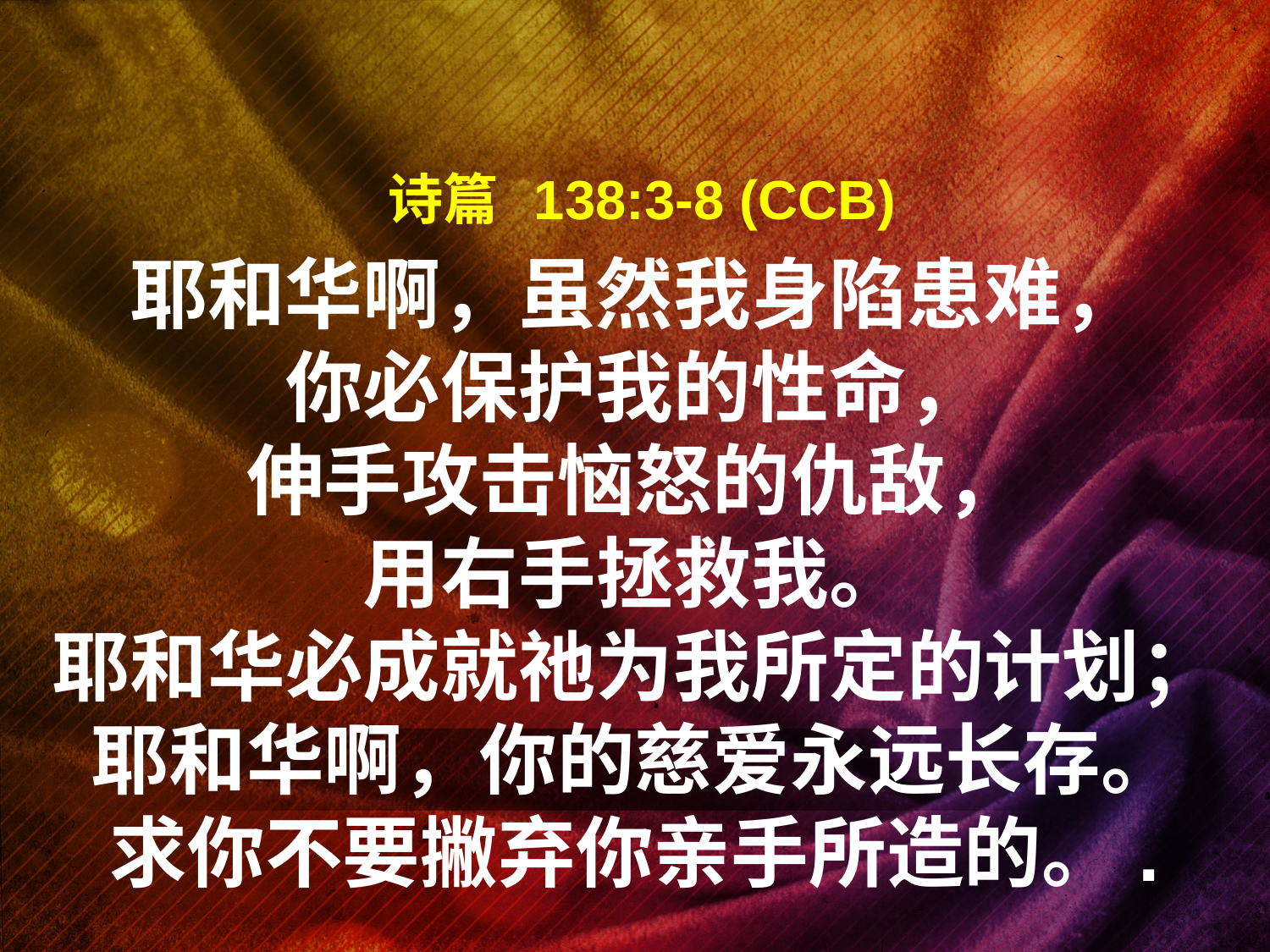

耶和华啊，虽然我身陷患难，
你必保护我的性命，
伸手攻击恼怒的仇敌，
用右手拯救我。
耶和华必成就祂为我所定的计划；
耶和华啊，你的慈爱永远长存。
求你不要撇弃你亲手所造的。.
诗篇 138:3-8 (CCB)